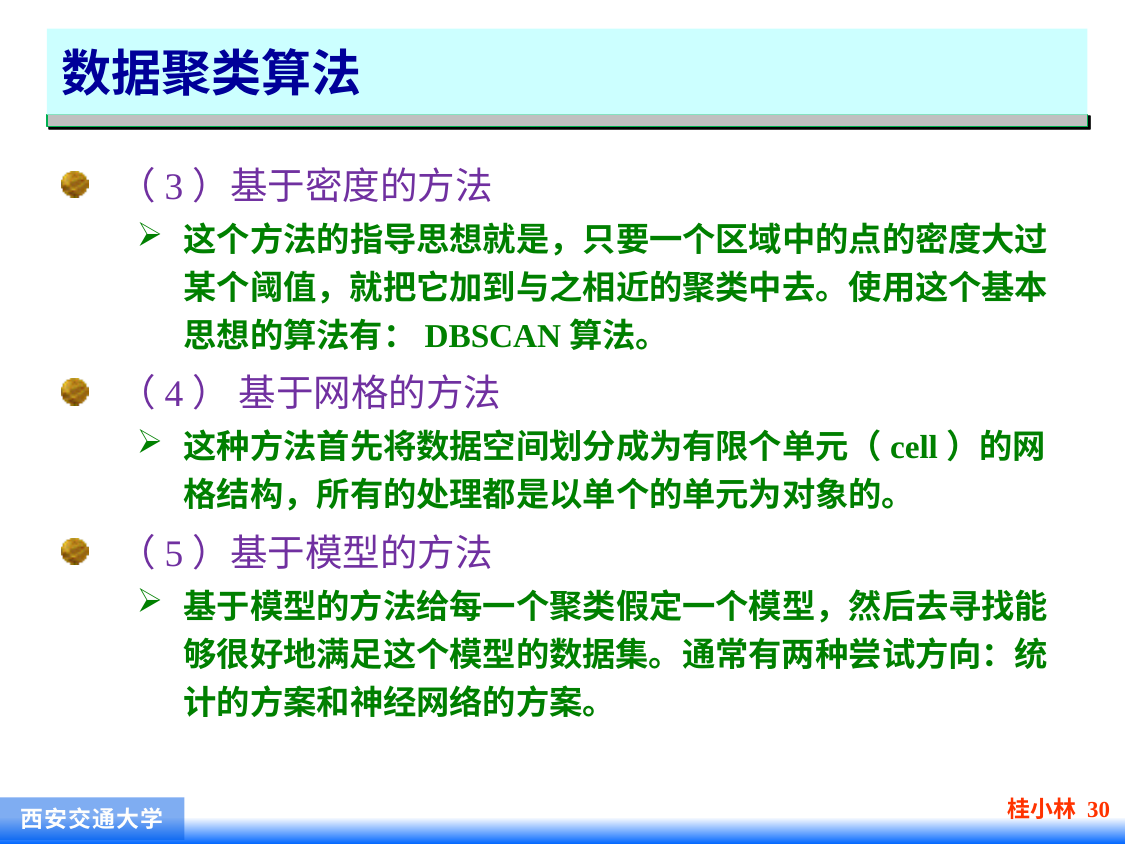

# 数据聚类算法
（3）基于密度的方法
这个方法的指导思想就是，只要一个区域中的点的密度大过某个阈值，就把它加到与之相近的聚类中去。使用这个基本思想的算法有：DBSCAN算法。
（4） 基于网格的方法
这种方法首先将数据空间划分成为有限个单元（cell）的网格结构，所有的处理都是以单个的单元为对象的。
（5）基于模型的方法
基于模型的方法给每一个聚类假定一个模型，然后去寻找能够很好地满足这个模型的数据集。通常有两种尝试方向：统计的方案和神经网络的方案。

桂小林 30